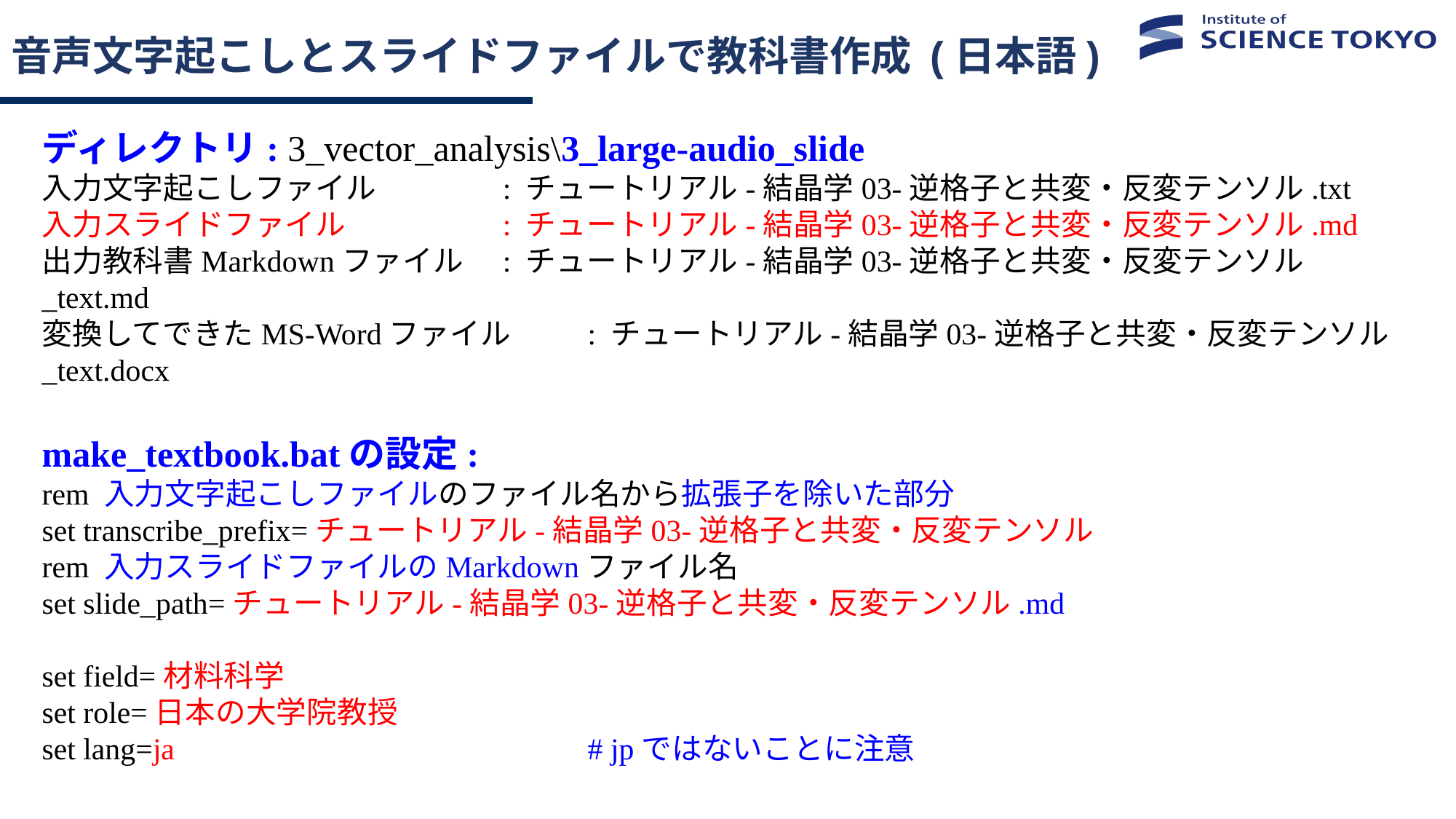

# 音声文字起こしとスライドファイルで教科書作成 (日本語)
ディレクトリ: 3_vector_analysis\3_large-audio_slide
入力文字起こしファイル	: チュートリアル-結晶学03-逆格子と共変・反変テンソル.txt
入力スライドファイル	: チュートリアル-結晶学03-逆格子と共変・反変テンソル.md
出力教科書Markdownファイル	: チュートリアル-結晶学03-逆格子と共変・反変テンソル_text.md
変換してできたMS-Wordファイル	: チュートリアル-結晶学03-逆格子と共変・反変テンソル_text.docx

make_textbook.batの設定:
rem 入力文字起こしファイルのファイル名から拡張子を除いた部分
set transcribe_prefix=チュートリアル-結晶学03-逆格子と共変・反変テンソル
rem 入力スライドファイルのMarkdownファイル名
set slide_path=チュートリアル-結晶学03-逆格子と共変・反変テンソル.md

set field=材料科学
set role=日本の大学院教授
set lang=ja		# jpではないことに注意